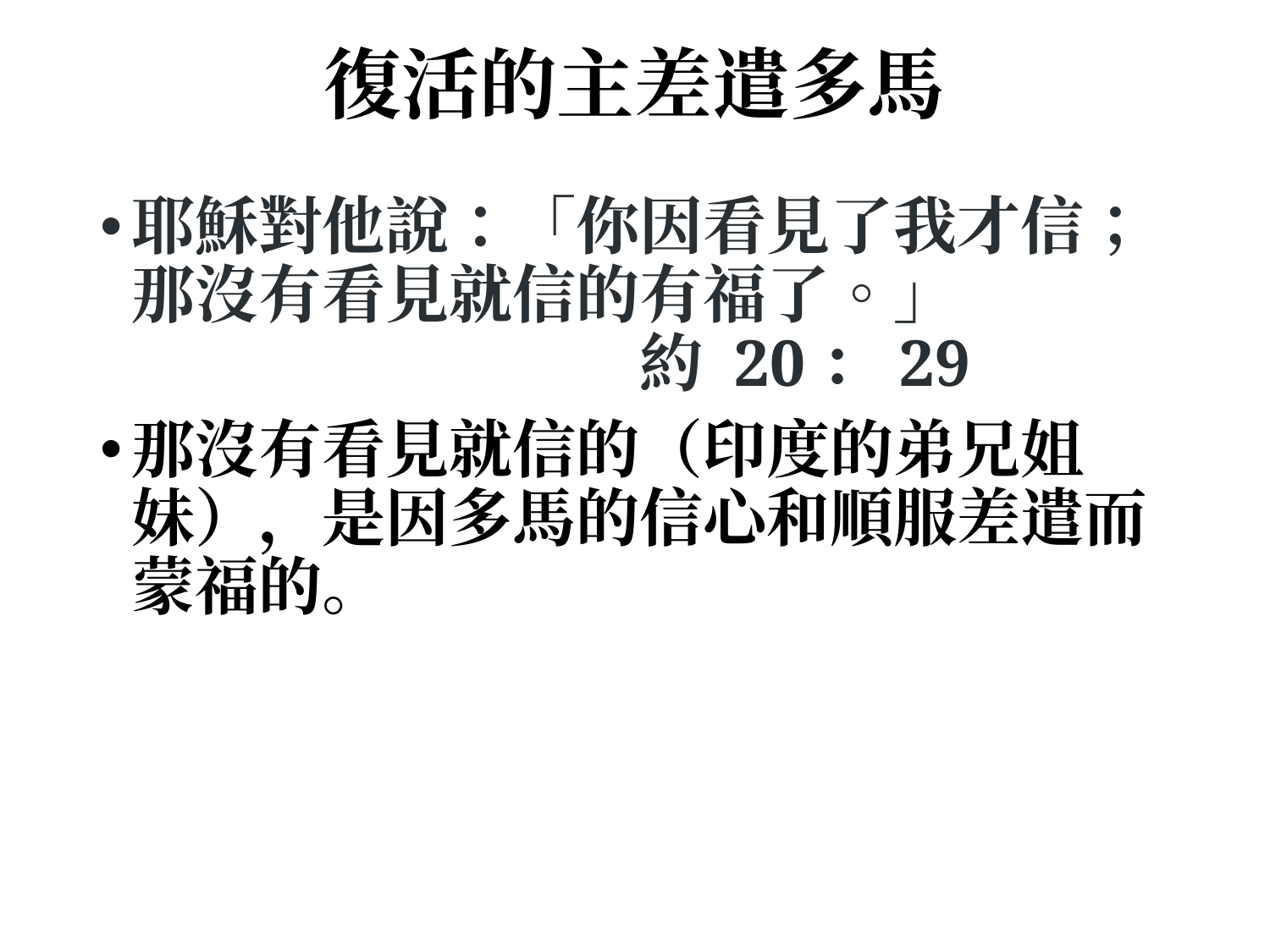

# 復活的主差遣多馬
耶穌對他說：「你因看見了我才信；那沒有看見就信的有福了。」						約 20：29
那沒有看見就信的（印度的弟兄姐妹），是因多馬的信心和順服差遣而蒙福的。